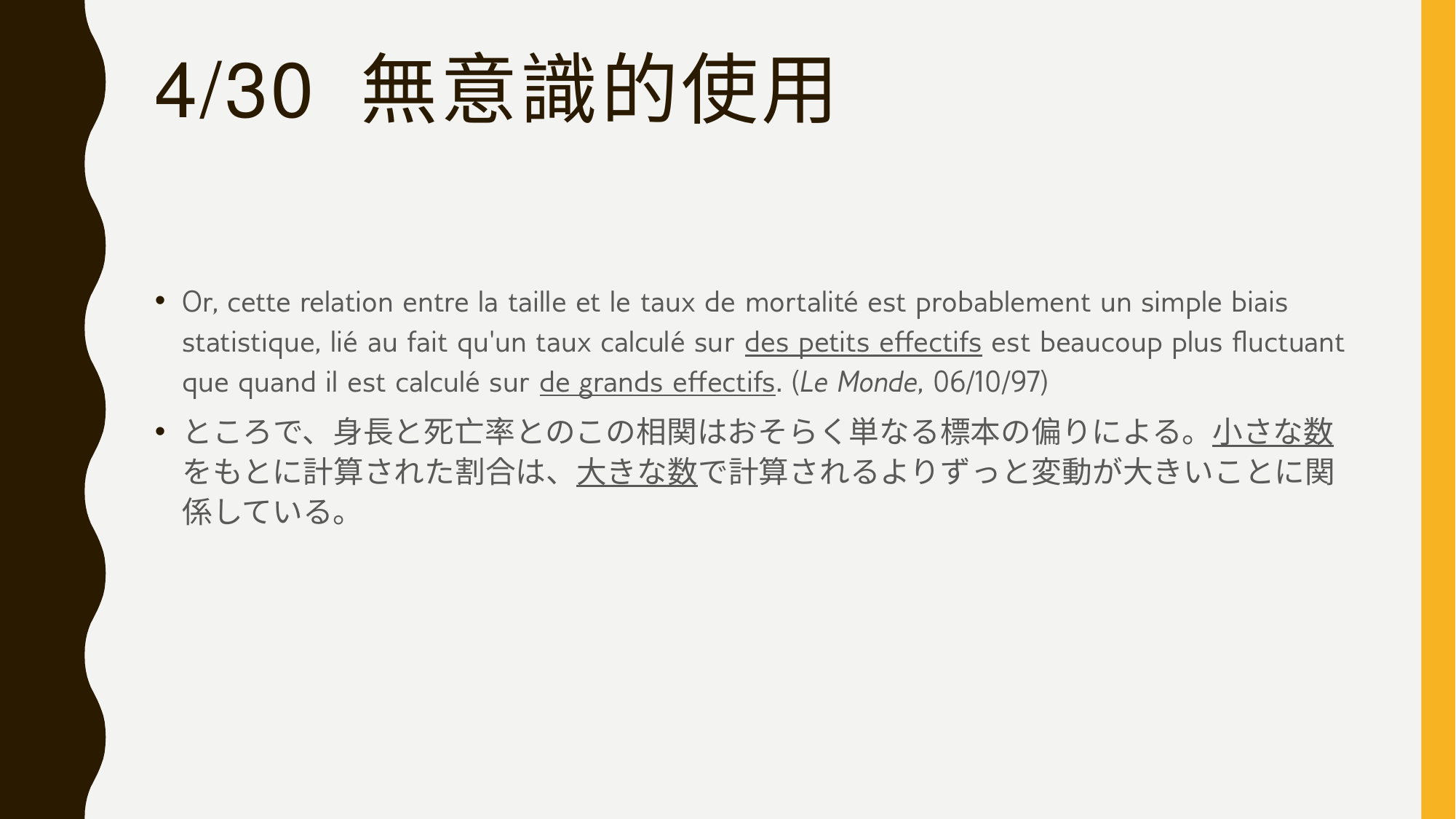

# 4/30 無意識的使用
Or, cette relation entre la taille et le taux de mortalité est probablement un simple biais statistique, lié au fait qu'un taux calculé sur des petits effectifs est beaucoup plus fluctuant que quand il est calculé sur de grands effectifs. (Le Monde, 06/10/97)
ところで、身長と死亡率とのこの相関はおそらく単なる標本の偏りによる。小さな数をもとに計算された割合は、大きな数で計算されるよりずっと変動が大きいことに関係している。